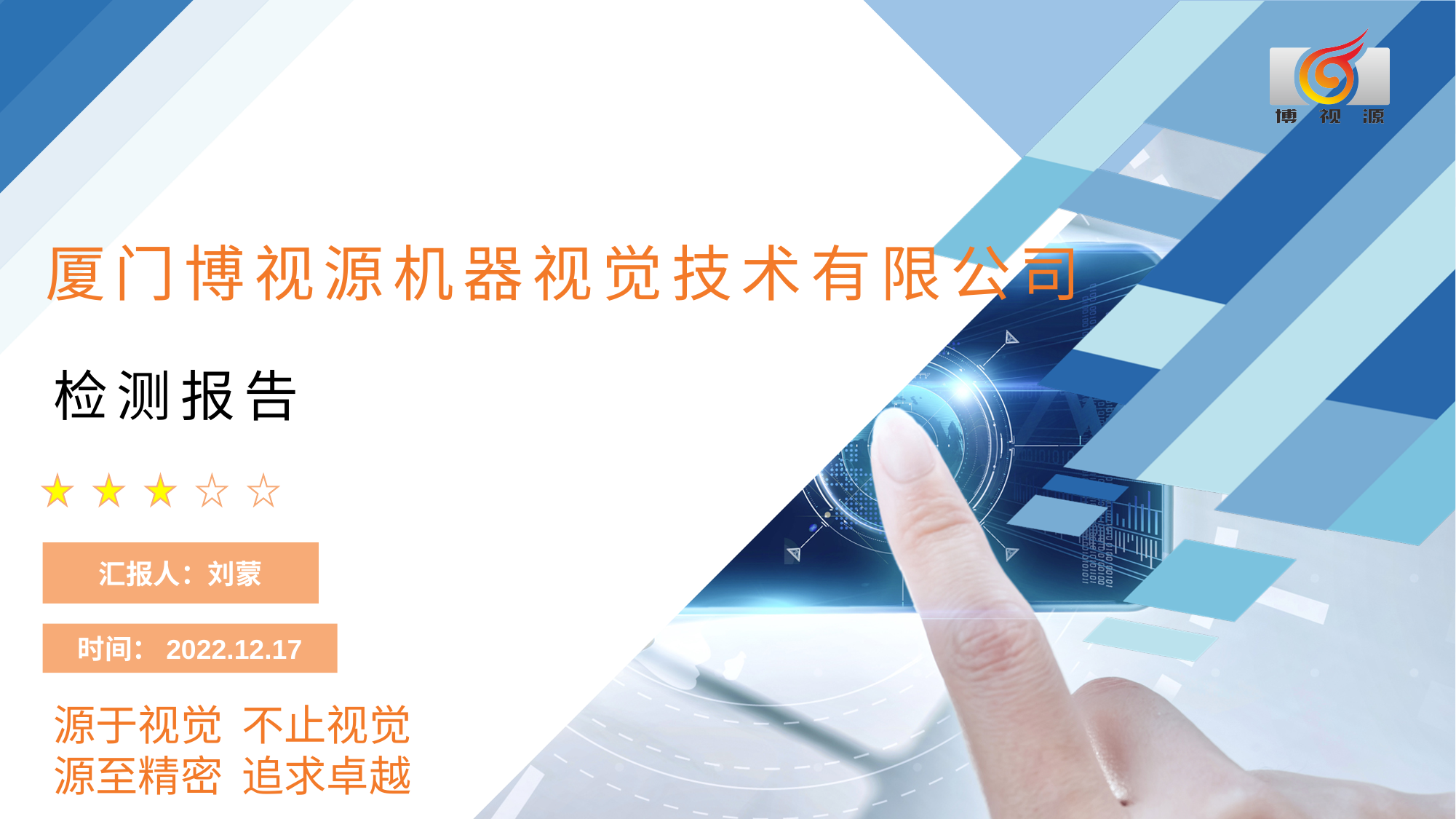

厦门博视源机器视觉技术有限公司
检测报告

汇报人：刘蒙
时间：2022.12.17
源于视觉  不止视觉源至精密  追求卓越